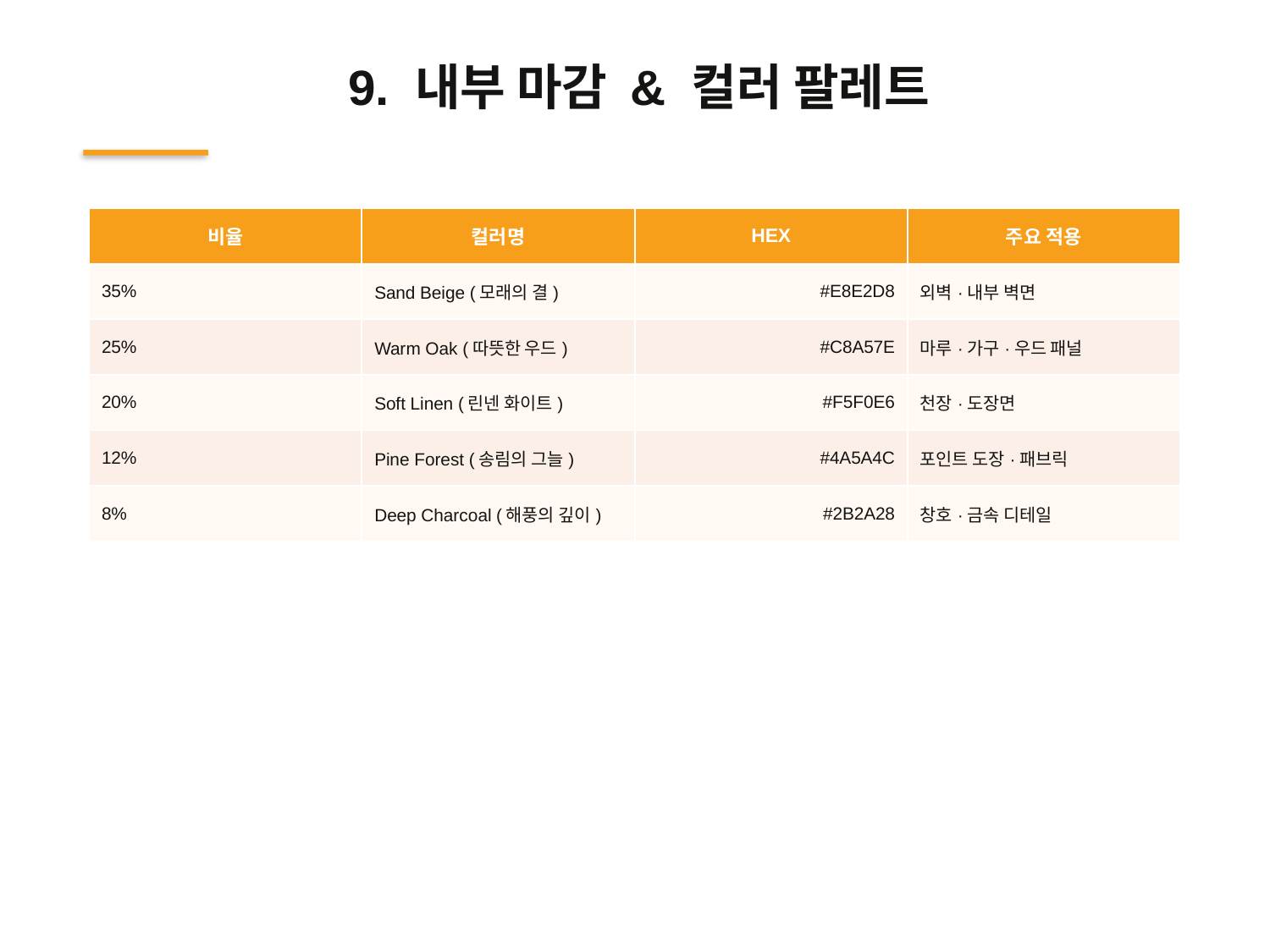

9. 내부 마감 & 컬러 팔레트

| 비율 | 컬러명 | HEX | 주요 적용 |
| --- | --- | --- | --- |
| 35% | Sand Beige (모래의 결) | #E8E2D8 | 외벽·내부 벽면 |
| 25% | Warm Oak (따뜻한 우드) | #C8A57E | 마루·가구·우드 패널 |
| 20% | Soft Linen (린넨 화이트) | #F5F0E6 | 천장·도장면 |
| 12% | Pine Forest (송림의 그늘) | #4A5A4C | 포인트 도장·패브릭 |
| 8% | Deep Charcoal (해풍의 깊이) | #2B2A28 | 창호·금속 디테일 |